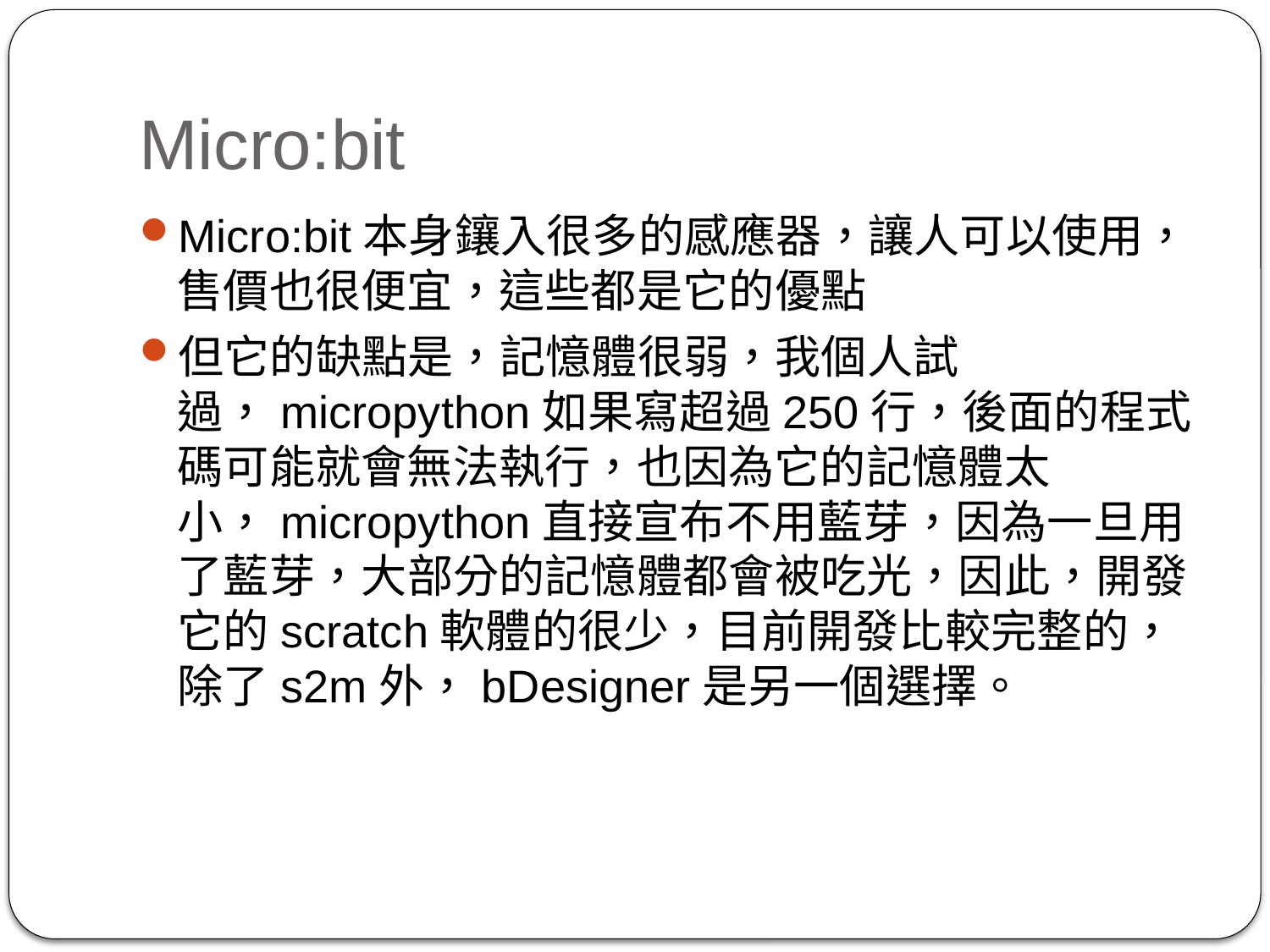

# Micro:bit
Micro:bit本身鑲入很多的感應器，讓人可以使用，售價也很便宜，這些都是它的優點
但它的缺點是，記憶體很弱，我個人試過，micropython如果寫超過250行，後面的程式碼可能就會無法執行，也因為它的記憶體太小，micropython直接宣布不用藍芽，因為一旦用了藍芽，大部分的記憶體都會被吃光，因此，開發它的scratch軟體的很少，目前開發比較完整的，除了s2m外，bDesigner是另一個選擇。